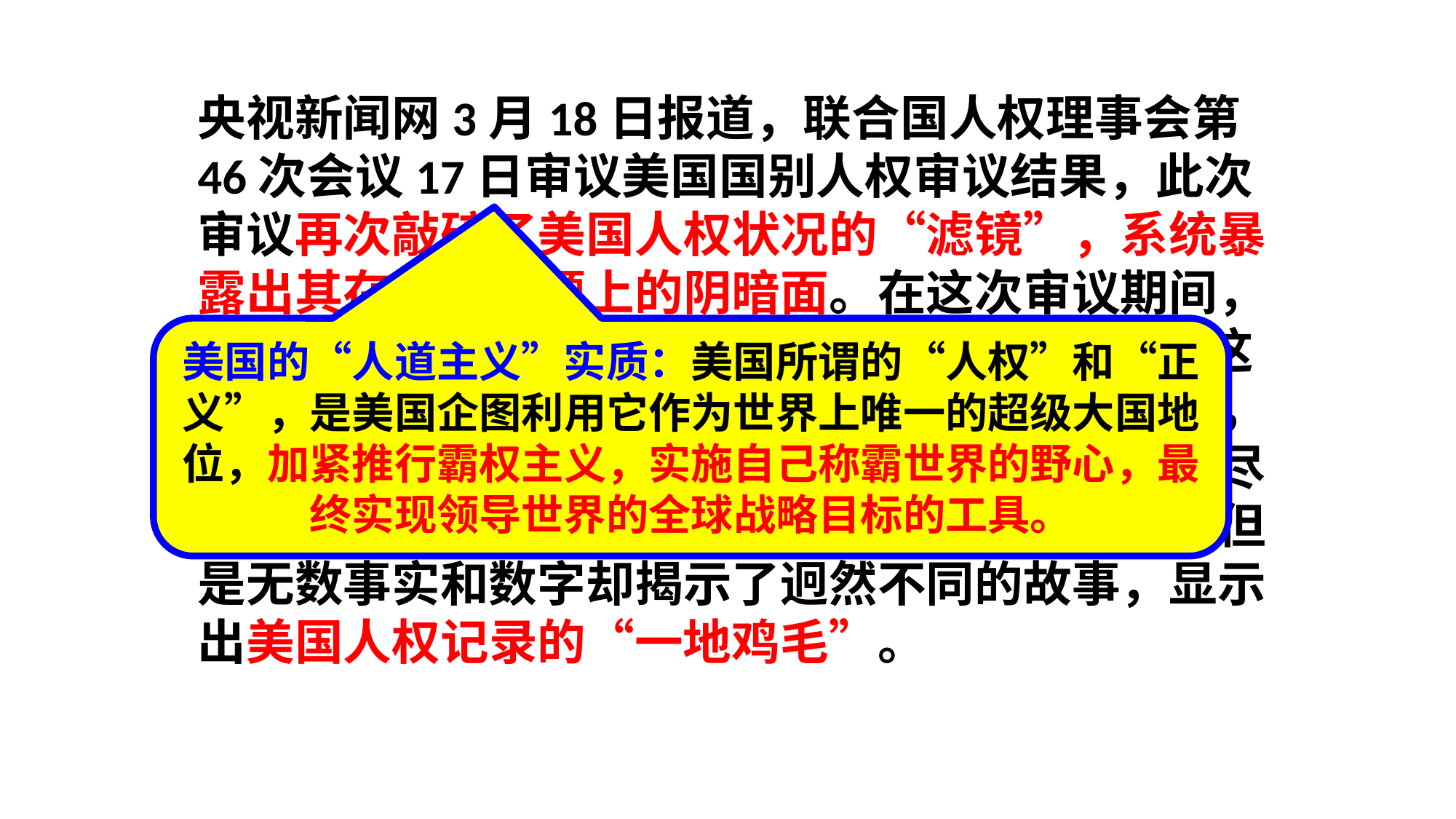

央视新闻网3月18日报道，联合国人权理事会第46次会议17日审议美国国别人权审议结果，此次审议再次敲碎了美国人权状况的“滤镜”，系统暴露出其在人权问题上的阴暗面。在这次审议期间，116个国家的代表对美国人权状况进行了评议。这些国家代表和有关联合国机构及非政府组织一起，以各种形式对美国提出了347条人权改进意见。尽管美国代表坚称对本国人权纪录“感到自豪”，但是无数事实和数字却揭示了迥然不同的故事，显示出美国人权记录的“一地鸡毛”。
美国的“人道主义”实质：美国所谓的“人权”和“正义”，是美国企图利用它作为世界上唯一的超级大国地位，加紧推行霸权主义，实施自己称霸世界的野心，最终实现领导世界的全球战略目标的工具。